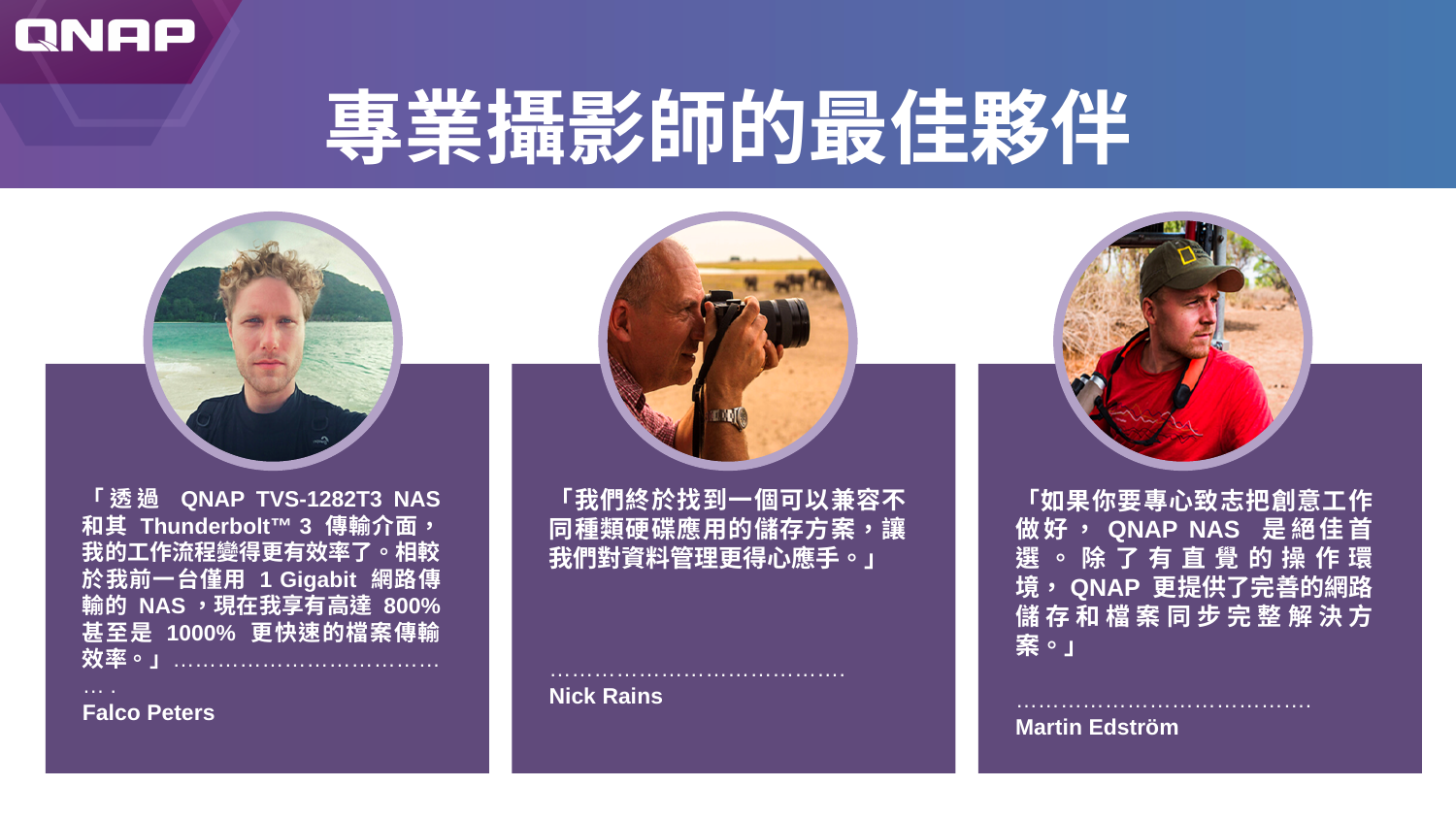

# 專業攝影師的最佳夥伴

「透過 QNAP TVS-1282T3 NAS 和其 Thunderbolt™ 3 傳輸介面，我的工作流程變得更有效率了。相較於我前一台僅用 1 Gigabit 網路傳輸的 NAS，現在我享有高達 800% 甚至是 1000% 更快速的檔案傳輸效率。」………………………………….
Falco Peters
「我們終於找到一個可以兼容不同種類硬碟應用的儲存方案，讓我們對資料管理更得心應手。」

………………………………….
Nick Rains
「如果你要專心致志把創意工作做好，QNAP NAS 是絕佳首選。除了有直覺的操作環境，QNAP 更提供了完善的網路儲存和檔案同步完整解決方案。」

………………………………….
Martin Edström